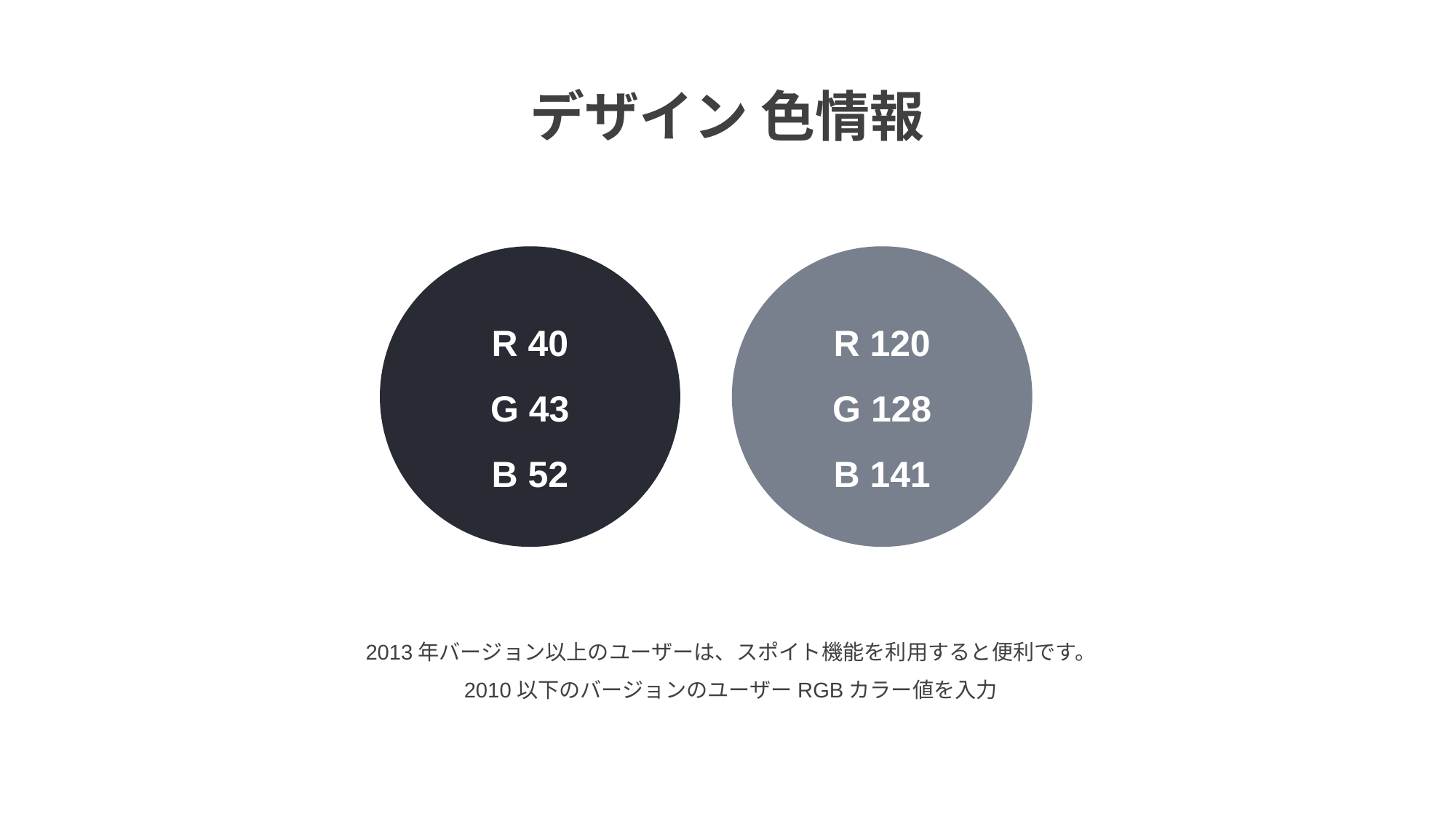

デザイン 色情報
R 40
G 43
B 52
R 120
G 128
B 141
2013年バージョン以上のユーザーは、スポイト機能を利用すると便利です。
2010以下のバージョンのユーザーRGBカラー値を入力